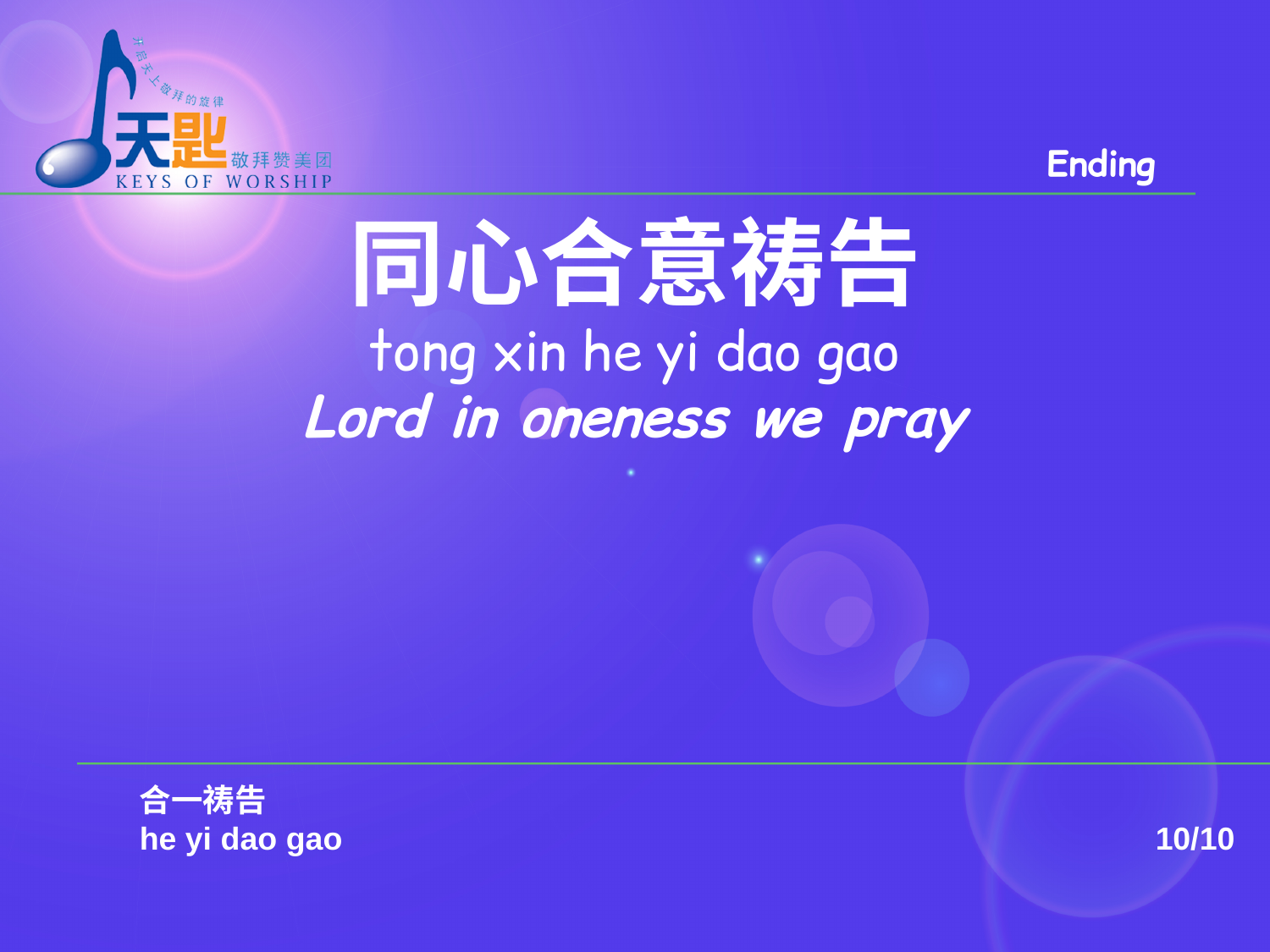

Ending
同心合意祷告
tong xin he yi dao gao
Lord in oneness we pray
	合一祷告
	he yi dao gao							10/10